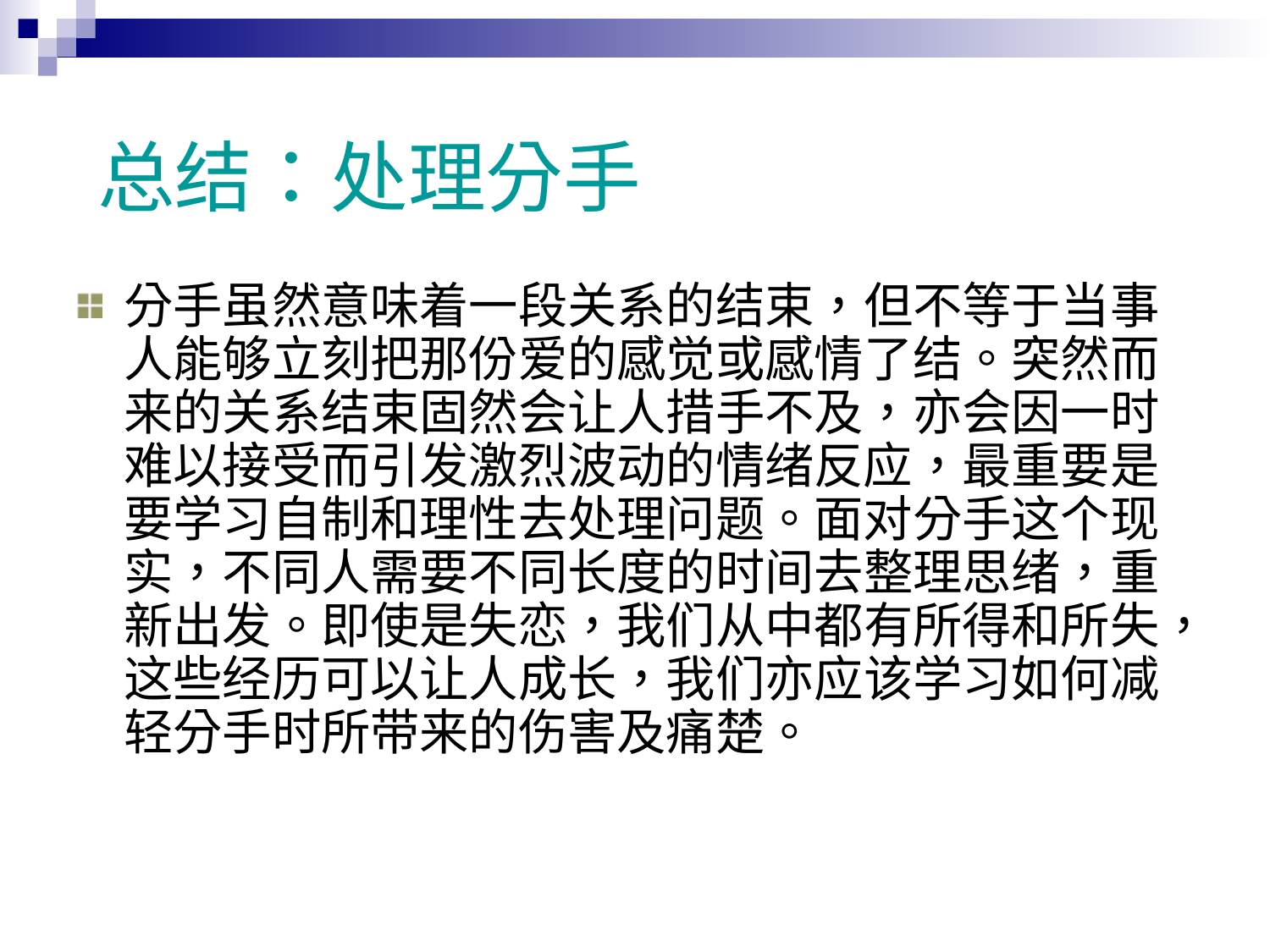

# 总结：处理分手
分手虽然意味着一段关系的结束，但不等于当事人能够立刻把那份爱的感觉或感情了结。突然而来的关系结束固然会让人措手不及，亦会因一时难以接受而引发激烈波动的情绪反应，最重要是要学习自制和理性去处理问题。面对分手这个现实，不同人需要不同长度的时间去整理思绪，重新出发。即使是失恋，我们从中都有所得和所失，这些经历可以让人成长，我们亦应该学习如何减轻分手时所带来的伤害及痛楚。